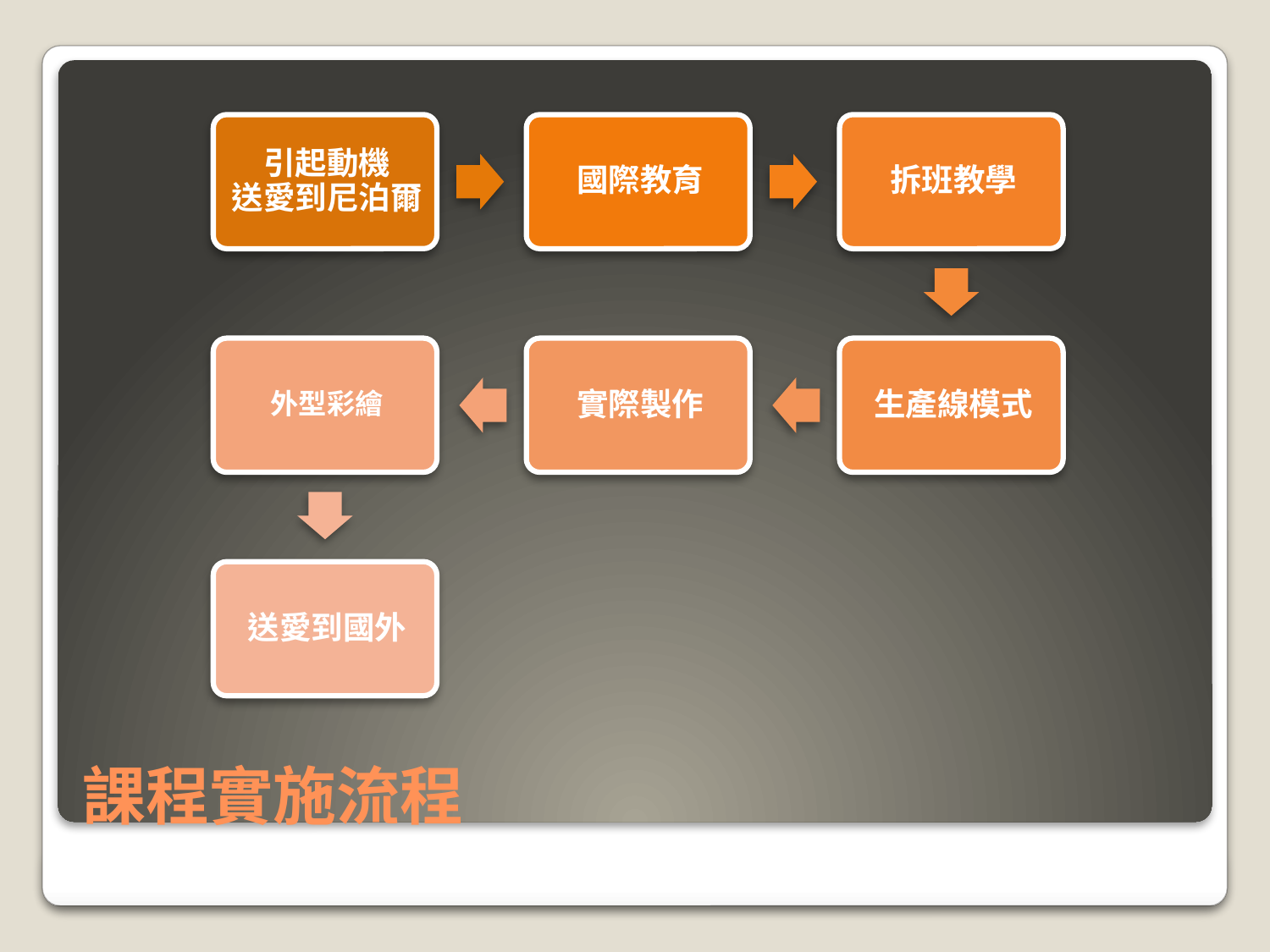

引起動機
送愛到尼泊爾

國際教育

拆班教學

生產線模式

實際製作

外型彩繪

送愛到國外
# 課程實施流程